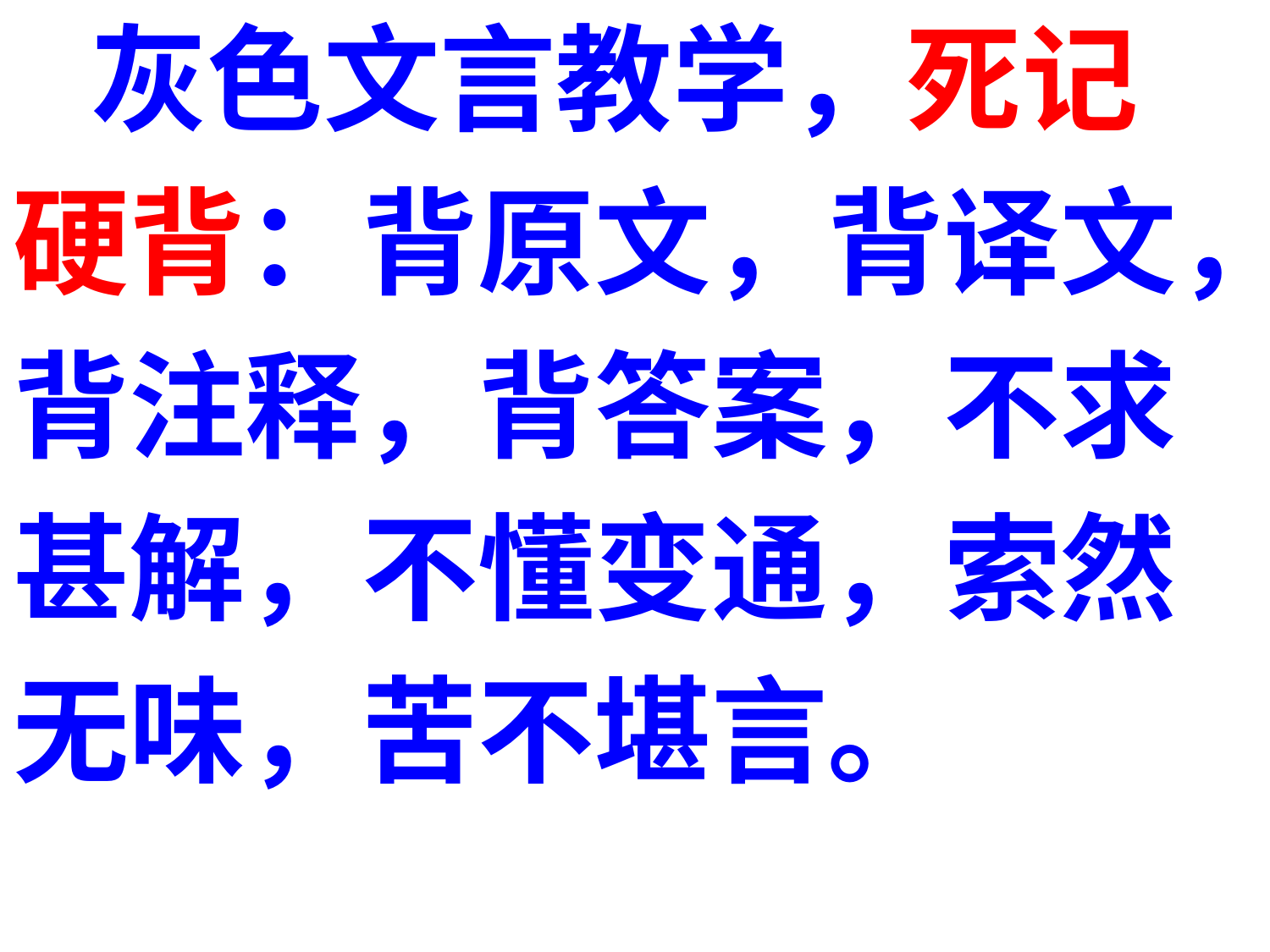

灰色文言教学，死记
硬背：背原文，背译文，
背注释，背答案，不求
甚解，不懂变通，索然
无味，苦不堪言。